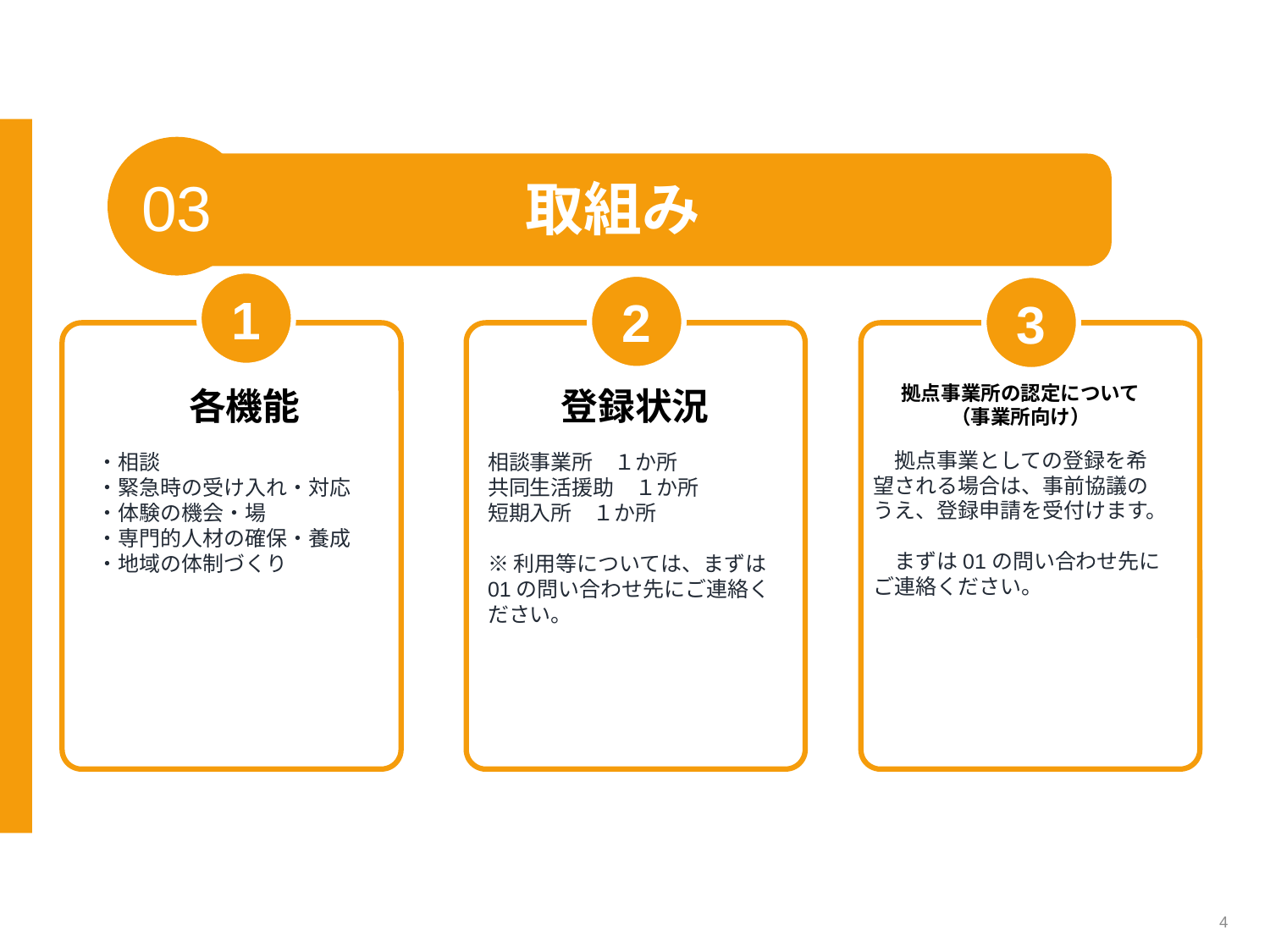

03

取組み
1
2
3

拠点事業所の認定について（事業所向け）
各機能
登録状況
　拠点事業としての登録を希望される場合は、事前協議のうえ、登録申請を受付けます。

　まずは01の問い合わせ先にご連絡ください。
・相談
・緊急時の受け入れ・対応
・体験の機会・場
・専門的人材の確保・養成
・地域の体制づくり
相談事業所　１か所
共同生活援助　１か所
短期入所　１か所

※利用等については、まずは01の問い合わせ先にご連絡ください。
4